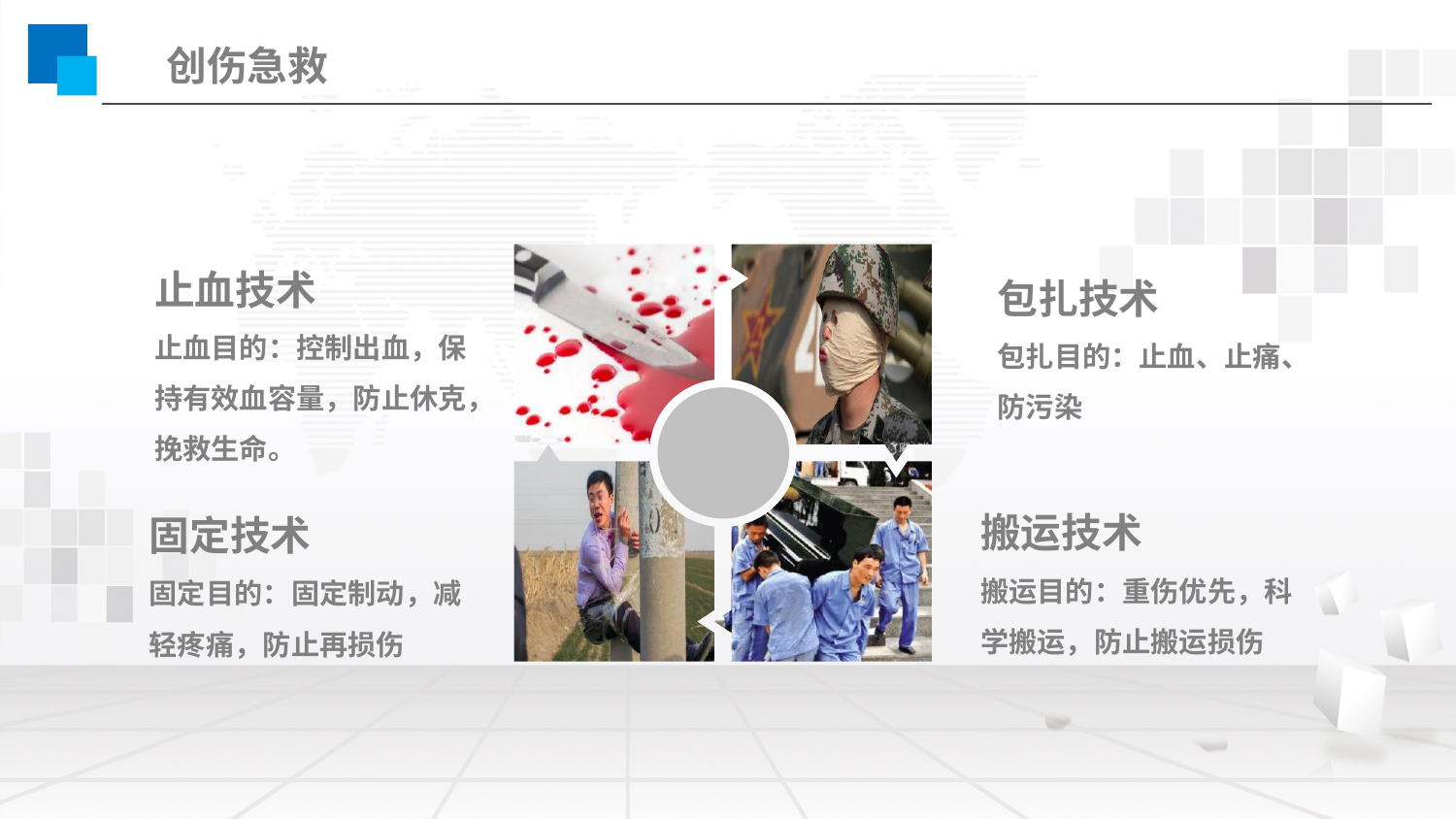

创伤急救
止血技术
止血目的：控制出血，保持有效血容量，防止休克，挽救生命。
包扎技术
包扎目的：止血、止痛、防污染

搬运技术
搬运目的：重伤优先，科学搬运，防止搬运损伤
固定技术
固定目的：固定制动，减轻疼痛，防止再损伤